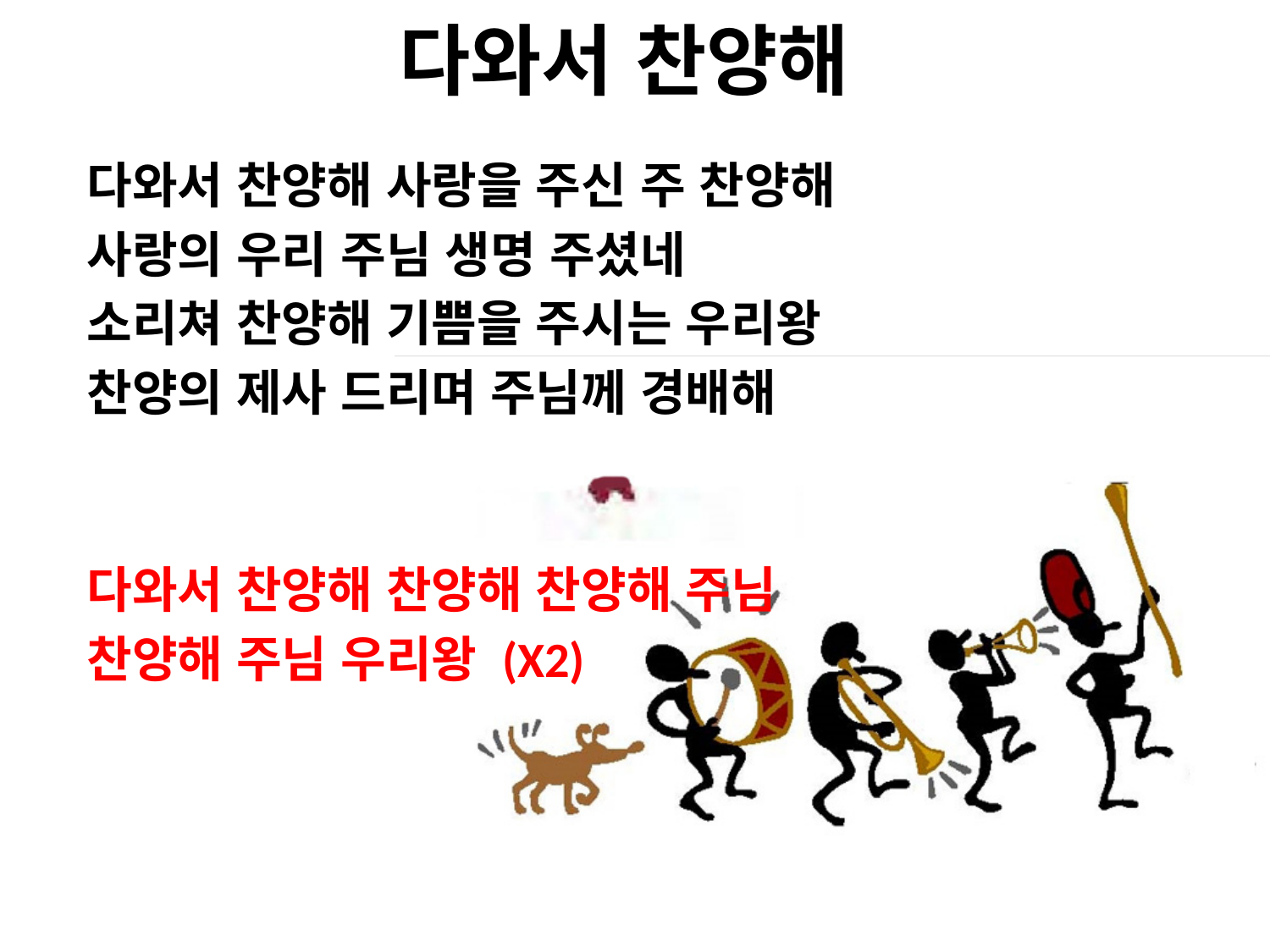

# 다와서 찬양해
다와서 찬양해 사랑을 주신 주 찬양해
사랑의 우리 주님 생명 주셨네
소리쳐 찬양해 기쁨을 주시는 우리왕
찬양의 제사 드리며 주님께 경배해

다와서 찬양해 찬양해 찬양해 주님
찬양해 주님 우리왕 (X2)